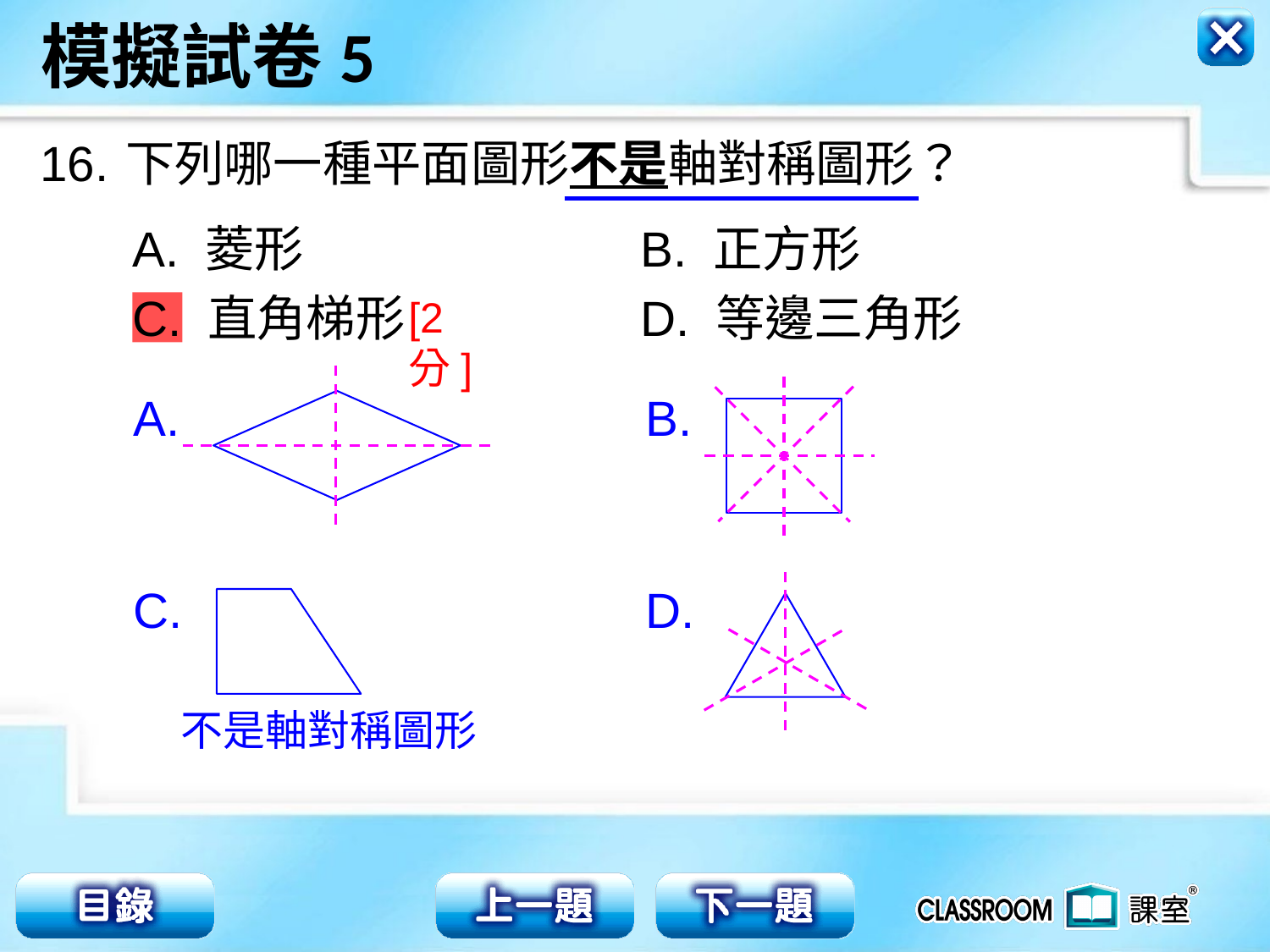

16.
下列哪一種平面圖形不是軸對稱圖形？
A. 菱形			B. 正方形
C. 直角梯形		D. 等邊三角形
[2分]

A.
B.

C.
D.

不是軸對稱圖形